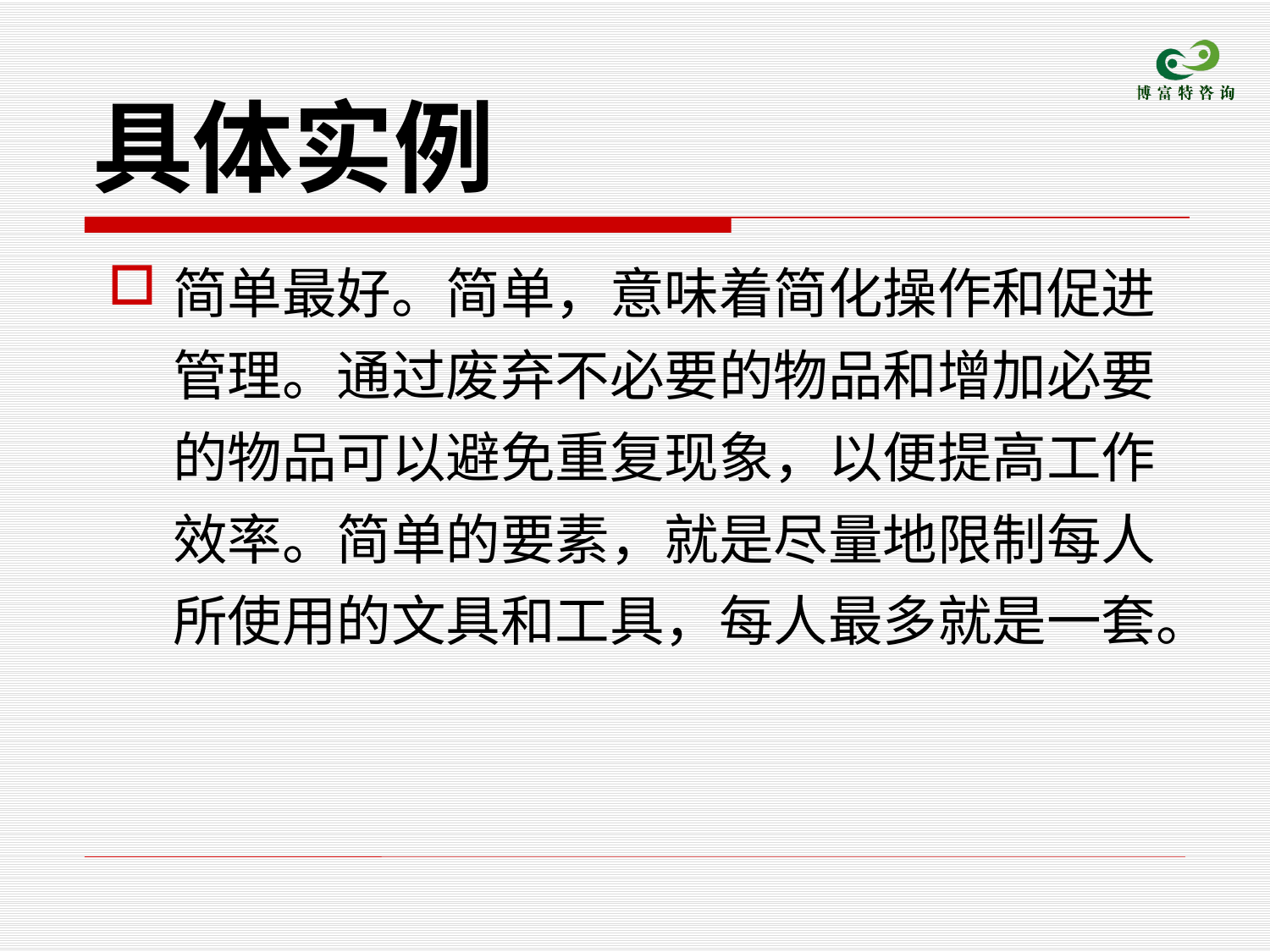

# 具体实例
简单最好。简单，意味着简化操作和促进管理。通过废弃不必要的物品和增加必要的物品可以避免重复现象，以便提高工作效率。简单的要素，就是尽量地限制每人所使用的文具和工具，每人最多就是一套。
163